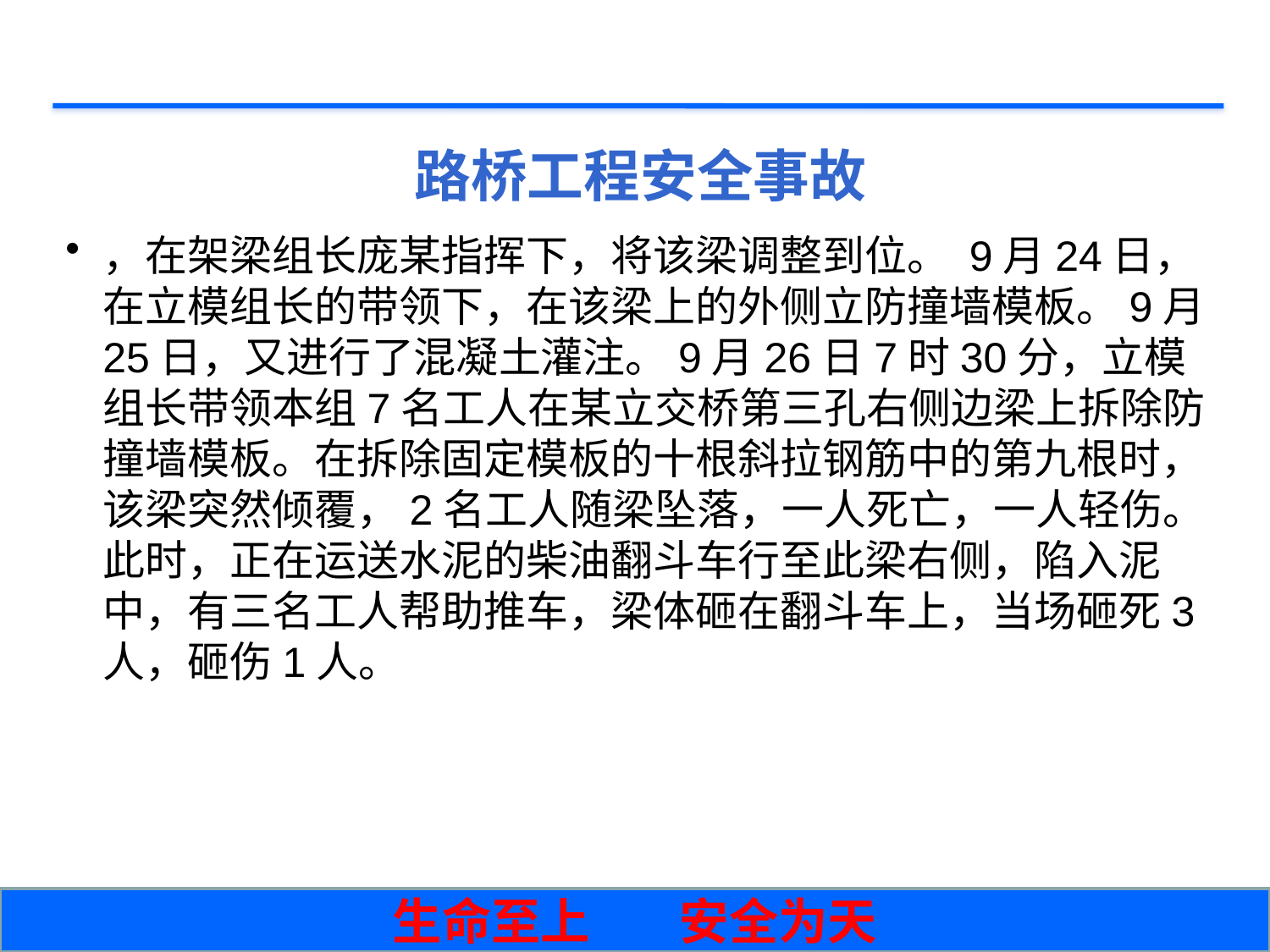

# 路桥工程安全事故
，在架梁组长庞某指挥下，将该梁调整到位。 9月24日，在立模组长的带领下，在该梁上的外侧立防撞墙模板。9月25日，又进行了混凝土灌注。9月26日7时30分，立模组长带领本组7名工人在某立交桥第三孔右侧边梁上拆除防撞墙模板。在拆除固定模板的十根斜拉钢筋中的第九根时，该梁突然倾覆，2名工人随梁坠落，一人死亡，一人轻伤。此时，正在运送水泥的柴油翻斗车行至此梁右侧，陷入泥中，有三名工人帮助推车，梁体砸在翻斗车上，当场砸死3人，砸伤1人。